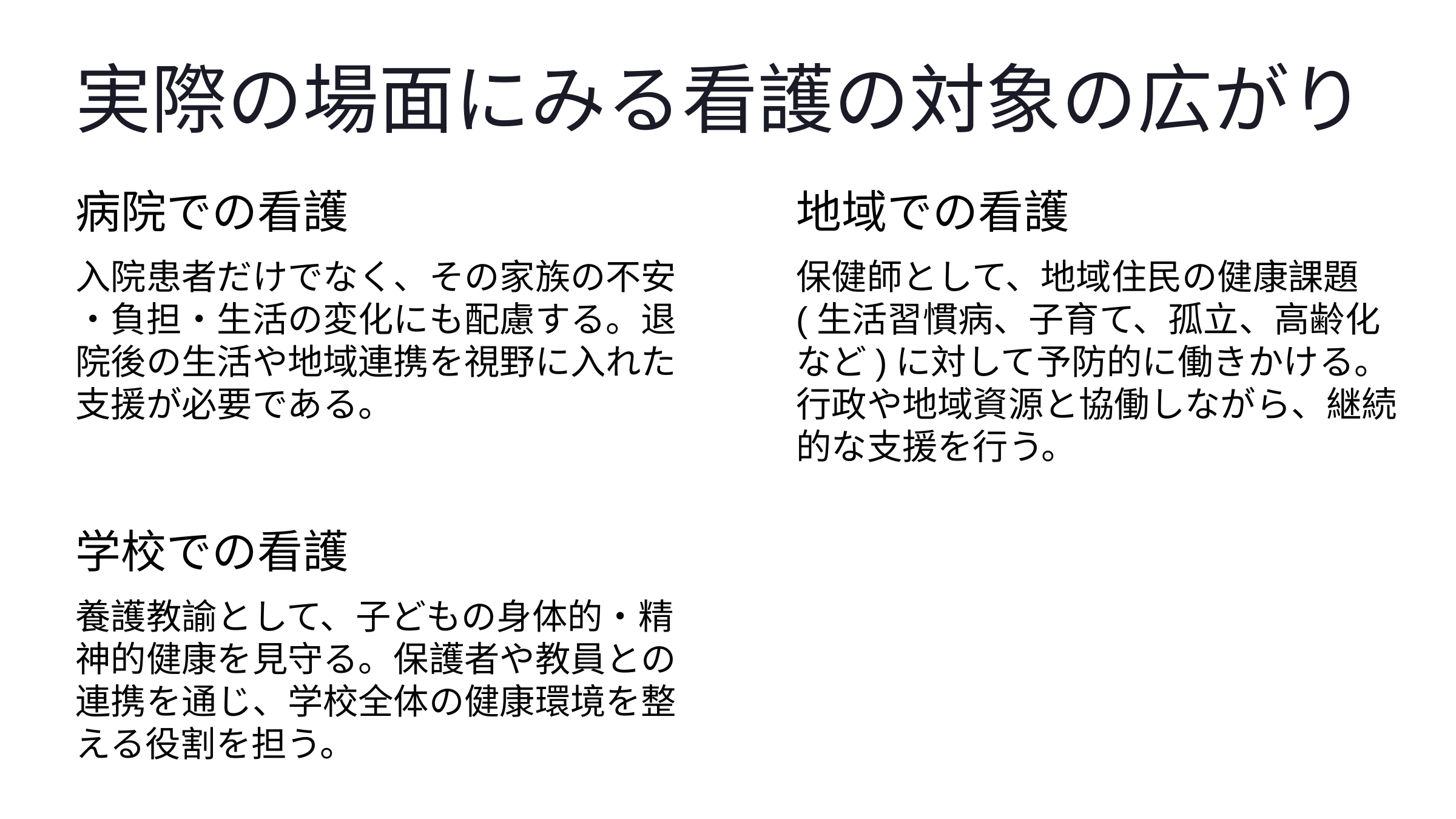

実際の場面にみる看護の対象の広がり
病院での看護
地域での看護
入院患者だけでなく、その家族の不安・負担・生活の変化にも配慮する。退院後の生活や地域連携を視野に入れた支援が必要である。
保健師として、地域住民の健康課題(生活習慣病、子育て、孤立、高齢化など)に対して予防的に働きかける。行政や地域資源と協働しながら、継続的な支援を行う。
学校での看護
養護教諭として、子どもの身体的・精神的健康を見守る。保護者や教員との連携を通じ、学校全体の健康環境を整える役割を担う。